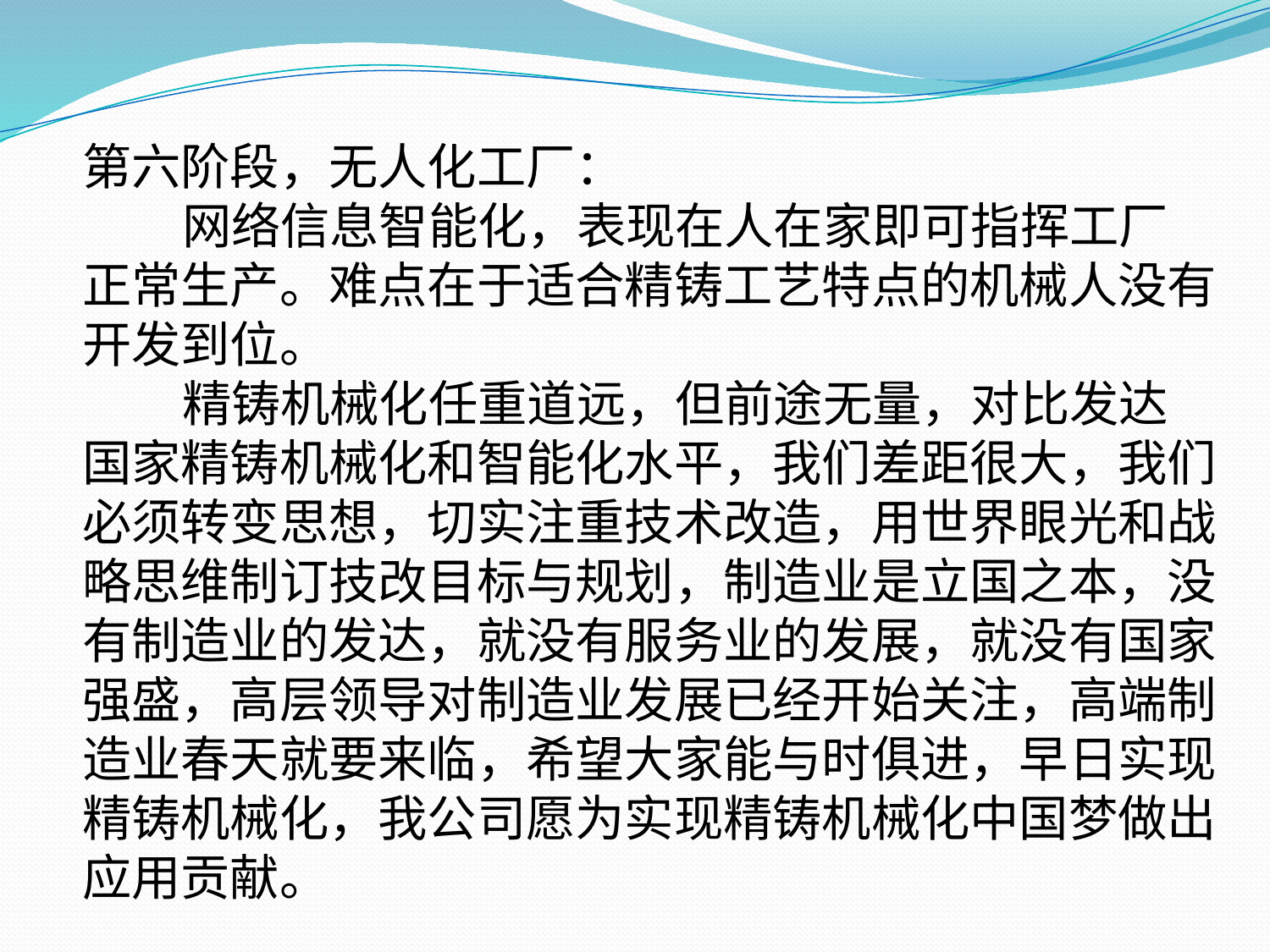

第六阶段，无人化工厂：
        网络信息智能化，表现在人在家即可指挥工厂正常生产。难点在于适合精铸工艺特点的机械人没有开发到位。
        精铸机械化任重道远，但前途无量，对比发达国家精铸机械化和智能化水平，我们差距很大，我们必须转变思想，切实注重技术改造，用世界眼光和战略思维制订技改目标与规划，制造业是立国之本，没有制造业的发达，就没有服务业的发展，就没有国家强盛，高层领导对制造业发展已经开始关注，高端制造业春天就要来临，希望大家能与时俱进，早日实现精铸机械化，我公司愿为实现精铸机械化中国梦做出应用贡献。